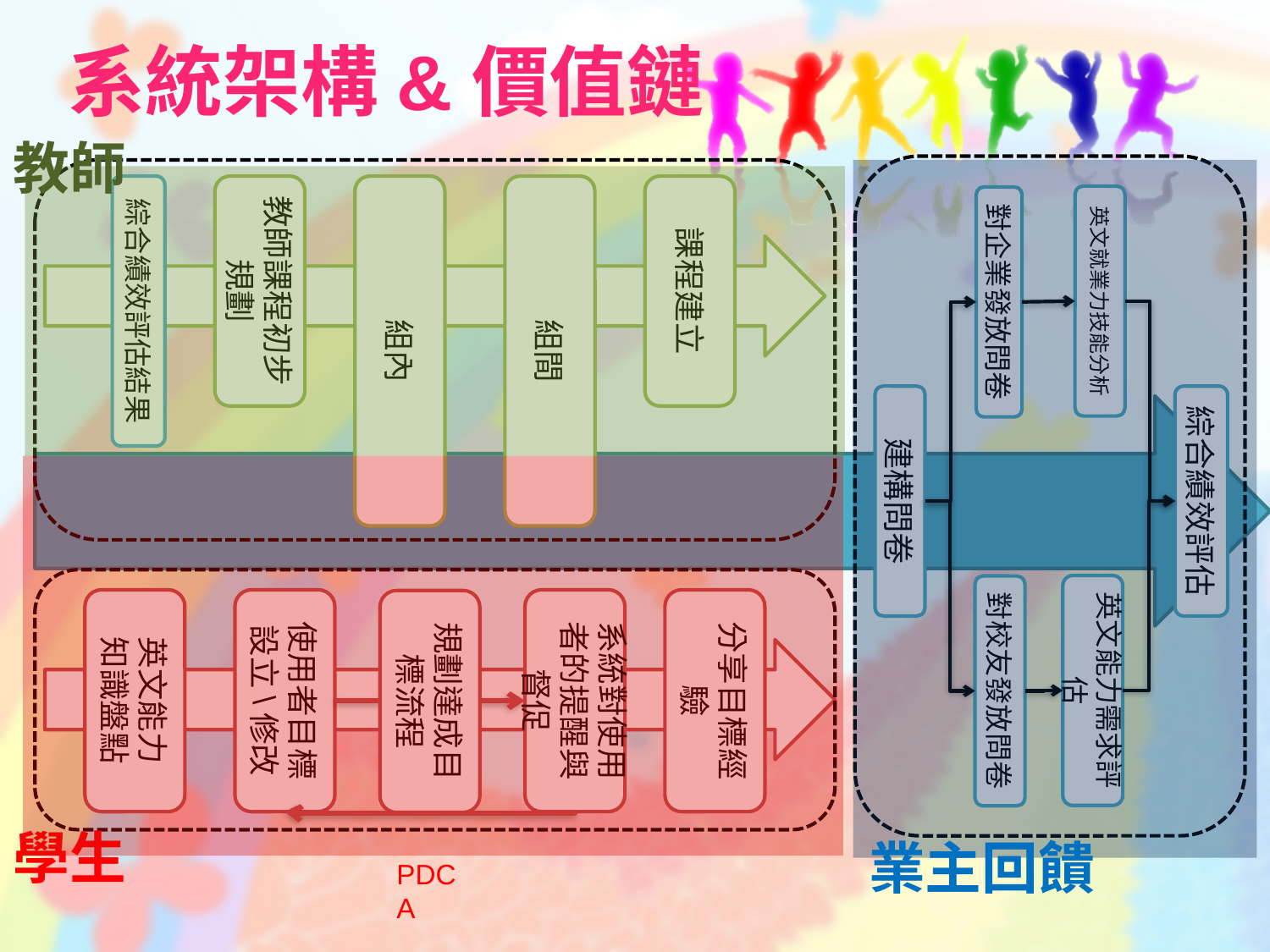

# 系統架構&價值鏈

教師

綜合績效評估結果
教師課程初步規劃
組內
組間
課程建立
英文就業力技能分析
對企業發放問卷

建構問卷
綜合績效評估

英文能力需求評估
對校友發放問卷
英文能力
知識盤點
使用者目標設立\修改
系統對使用者的提醒與督促
分享目標經驗
規劃達成目標流程

學生
業主回饋
PDCA